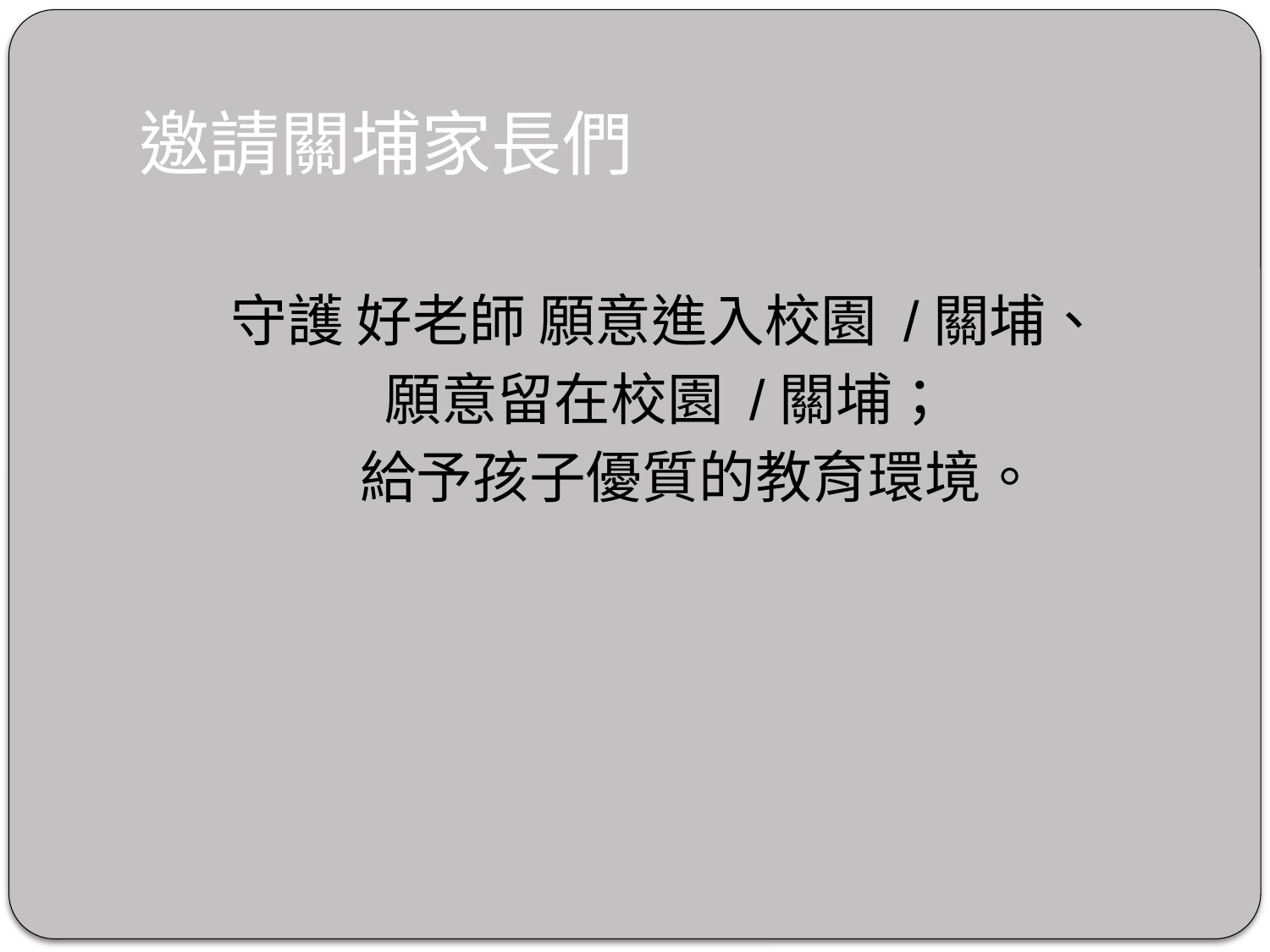

# 邀請關埔家長們

守護 好老師 願意進入校園 /關埔、
願意留在校園 /關埔；
    給予孩子優質的教育環境。